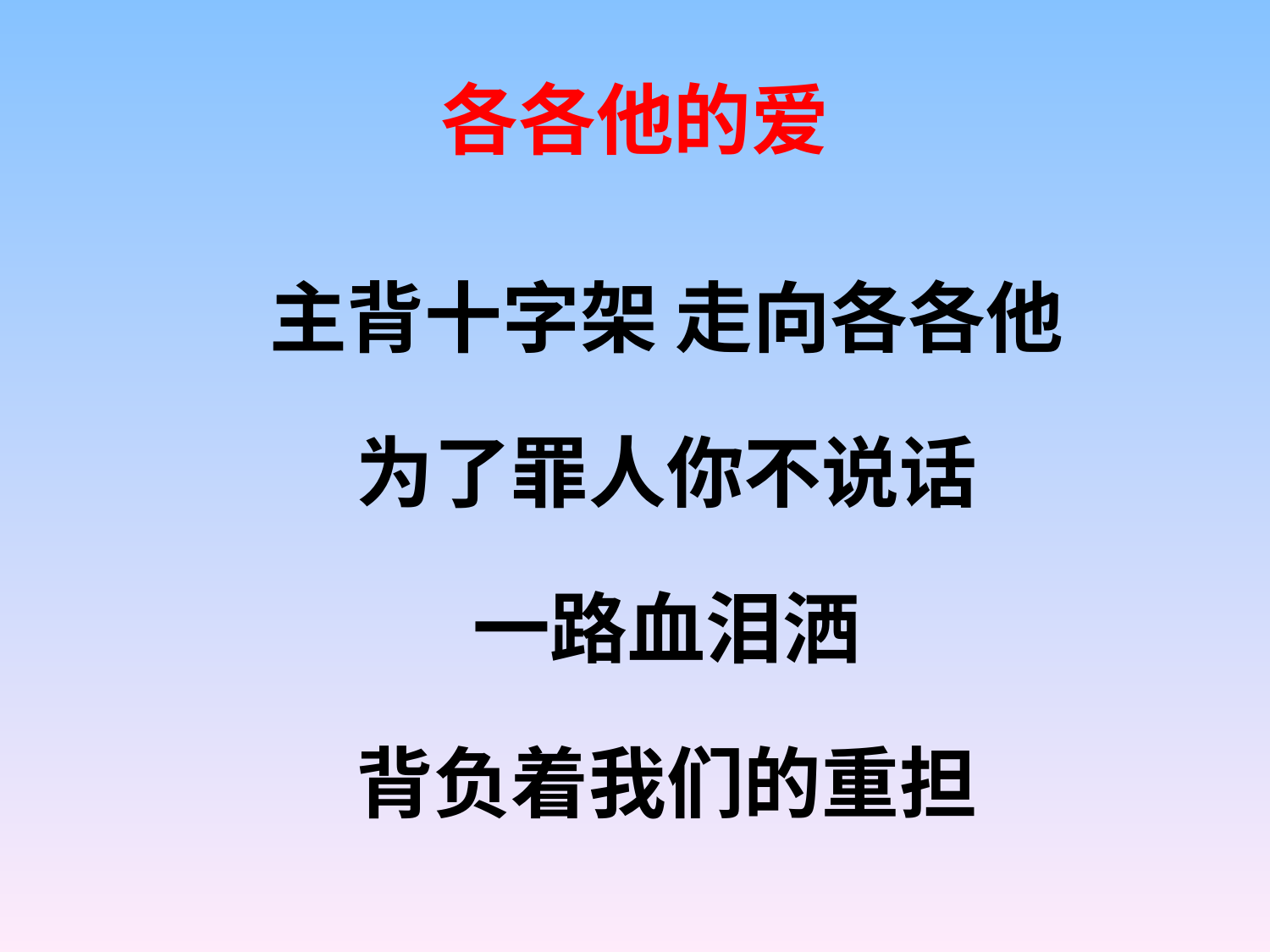

各各他的爱
主背十字架 走向各各他
为了罪人你不说话
一路血泪洒
背负着我们的重担